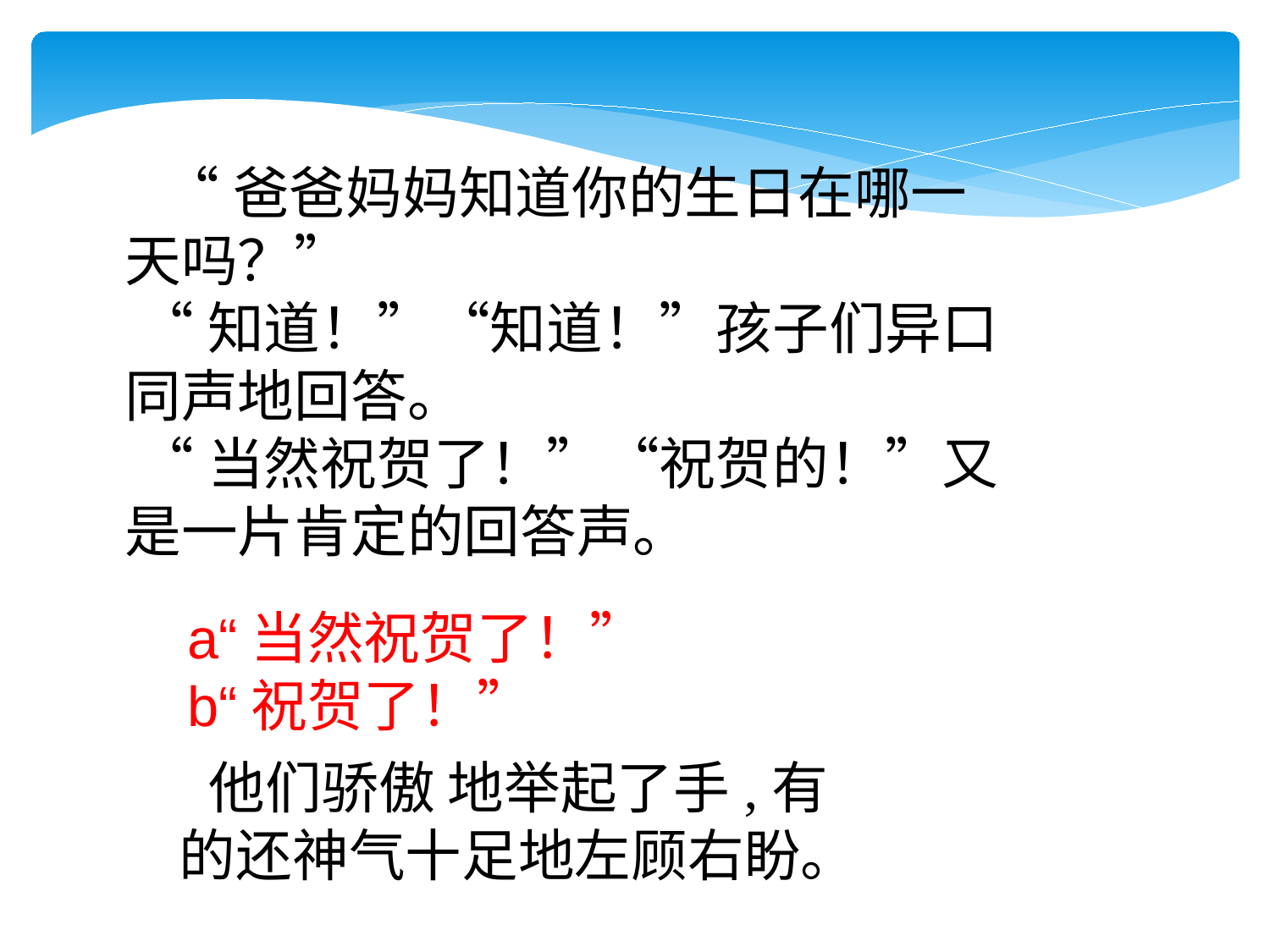

“爸爸妈妈知道你的生日在哪一天吗？”
 “知道！”“知道！”孩子们异口同声地回答。
 “当然祝贺了！”“祝贺的！”又是一片肯定的回答声。
a“当然祝贺了！”
b“祝贺了！”
他们骄傲 地举起了手,有
的还神气十足地左顾右盼。